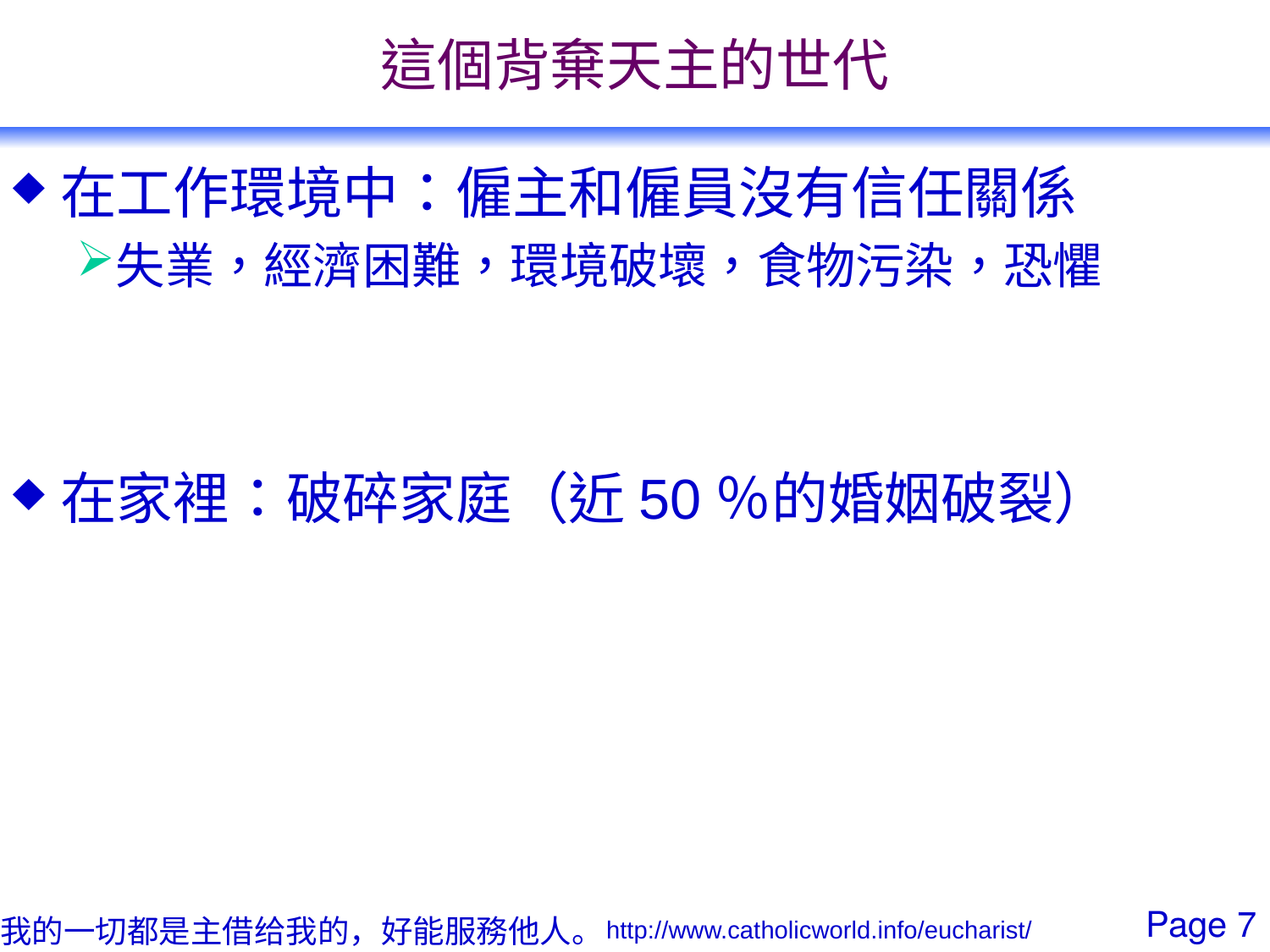

# 這個背棄天主的世代
在工作​​​​環境中：僱主和僱員沒有信任關係
失業，經濟困難，環境破壞，食物污染，恐懼

在家裡：破碎家庭（近50％的婚姻破裂）